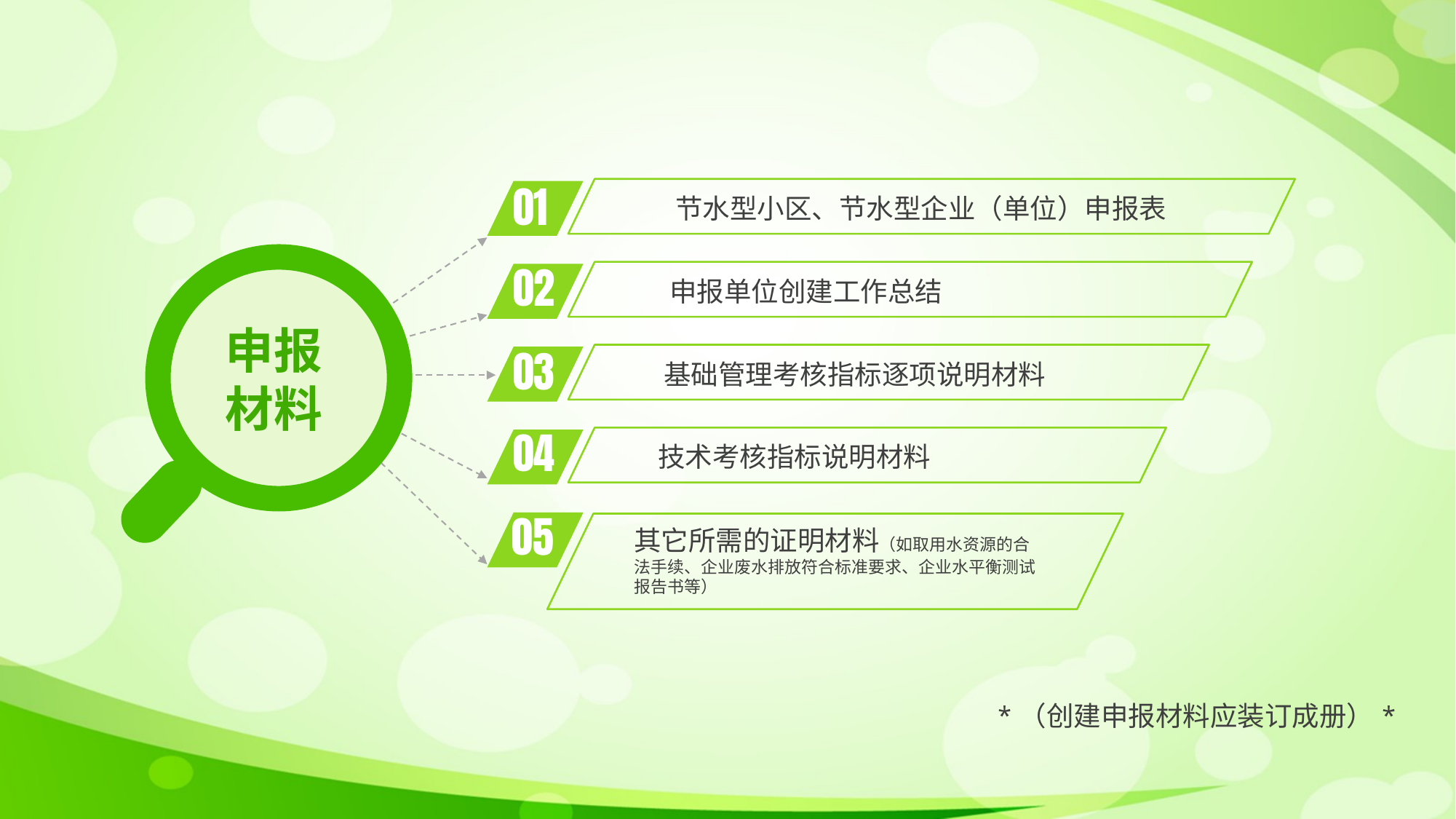

01

节水型小区、节水型企业（单位）申报表

02

申报单位创建工作总结
申报
材料
03

基础管理考核指标逐项说明材料
04

技术考核指标说明材料
05

其它所需的证明材料（如取用水资源的合法手续、企业废水排放符合标准要求、企业水平衡测试报告书等）
*（创建申报材料应装订成册）*